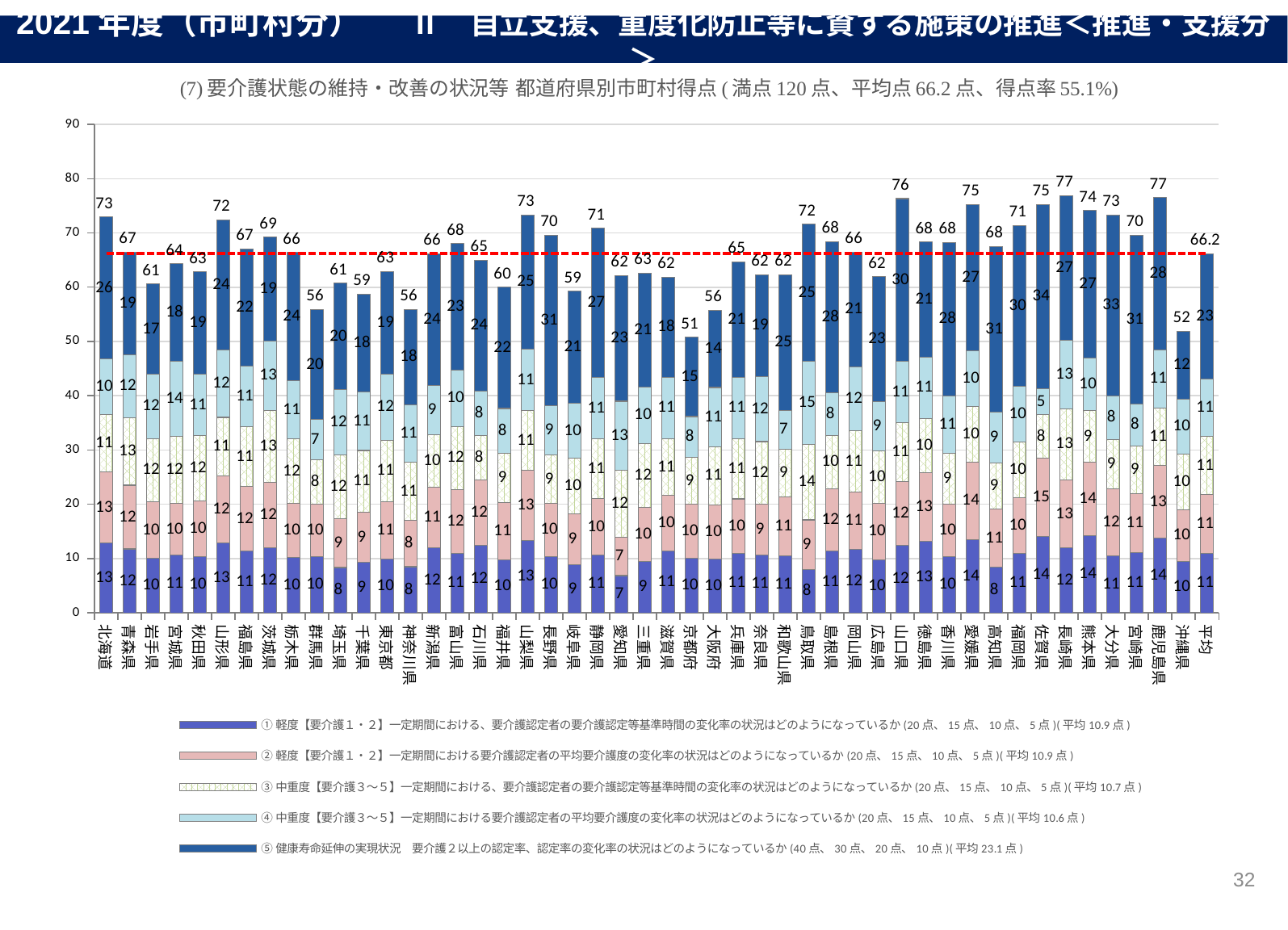

2021年度（市町村分） 　 Ⅱ　自立支援、重度化防止等に資する施策の推進＜推進・支援分＞

### Chart

| Category | ①軽度【要介護１・２】一定期間における、要介護認定者の要介護認定等基準時間の変化率の状況はどのようになっているか(20点、15点、10点、5点)(平均10.9点) | ②軽度【要介護１・２】一定期間における要介護認定者の平均要介護度の変化率の状況はどのようになっているか(20点、15点、10点、5点)(平均10.9点) | ③中重度【要介護３～５】一定期間における、要介護認定者の要介護認定等基準時間の変化率の状況はどのようになっているか(20点、15点、10点、5点)(平均10.7点) | ④中重度【要介護３～５】一定期間における要介護認定者の平均要介護度の変化率の状況はどのようになっているか(20点、15点、10点、5点)(平均10.6点) | ⑤健康寿命延伸の実現状況　要介護２以上の認定率、認定率の変化率の状況はどのようになっているか(40点、30点、20点、10点)(平均23.1点) | 合計 | 平均 |
|---|---|---|---|---|---|---|---|
| 北海道 | 12.905027932960893 | 12.988826815642458 | 10.64245810055866 | 10.251396648044693 | 26.145251396648046 | 72.93296089385476 | 66.2 |
| 青森県 | 11.75 | 11.75 | 12.5 | 11.5 | 19.0 | 66.5 | 66.2 |
| 岩手県 | 10.0 | 10.454545454545455 | 11.666666666666666 | 11.818181818181818 | 16.666666666666668 | 60.60606060606061 | 66.2 |
| 宮城県 | 10.571428571428571 | 9.571428571428571 | 12.428571428571429 | 13.714285714285714 | 18.0 | 64.28571428571429 | 66.2 |
| 秋田県 | 10.4 | 10.2 | 12.0 | 11.4 | 18.8 | 62.8 | 66.2 |
| 山形県 | 12.857142857142858 | 12.285714285714286 | 10.857142857142858 | 12.428571428571429 | 24.0 | 72.42857142857143 | 66.2 |
| 福島県 | 11.440677966101696 | 11.779661016949152 | 11.101694915254237 | 11.186440677966102 | 21.52542372881356 | 67.03389830508475 | 66.2 |
| 茨城県 | 11.931818181818182 | 12.159090909090908 | 13.181818181818182 | 12.840909090909092 | 19.09090909090909 | 69.20454545454545 | 66.2 |
| 栃木県 | 10.2 | 10.0 | 11.8 | 10.8 | 23.6 | 66.4 | 66.2 |
| 群馬県 | 10.285714285714286 | 9.714285714285714 | 8.142857142857142 | 7.428571428571429 | 20.285714285714285 | 55.857142857142854 | 66.2 |
| 埼玉県 | 8.333333333333334 | 8.968253968253968 | 11.825396825396826 | 12.063492063492063 | 19.523809523809526 | 60.714285714285715 | 66.2 |
| 千葉県 | 9.25925925925926 | 9.25925925925926 | 11.38888888888889 | 10.833333333333334 | 17.962962962962962 | 58.7037037037037 | 66.2 |
| 東京都 | 9.919354838709678 | 10.564516129032258 | 11.290322580645162 | 12.258064516129032 | 18.870967741935484 | 62.903225806451616 | 66.2 |
| 神奈川県 | 8.484848484848484 | 8.484848484848484 | 10.757575757575758 | 10.606060606060606 | 17.575757575757574 | 55.90909090909091 | 66.2 |
| 新潟県 | 12.0 | 11.166666666666666 | 9.666666666666666 | 9.0 | 24.333333333333332 | 66.16666666666667 | 66.2 |
| 富山県 | 11.0 | 11.666666666666666 | 11.666666666666666 | 10.333333333333334 | 23.333333333333332 | 68.0 | 66.2 |
| 石川県 | 12.368421052631579 | 12.105263157894736 | 8.157894736842104 | 8.157894736842104 | 24.210526315789473 | 65.0 | 66.2 |
| 福井県 | 9.705882352941176 | 10.588235294117647 | 9.117647058823529 | 8.235294117647058 | 22.352941176470587 | 60.0 | 66.2 |
| 山梨県 | 13.333333333333334 | 12.962962962962964 | 10.925925925925926 | 11.296296296296296 | 24.814814814814813 | 73.33333333333333 | 66.2 |
| 長野県 | 10.38961038961039 | 9.805194805194805 | 8.831168831168831 | 9.155844155844155 | 31.428571428571427 | 69.6103896103896 | 66.2 |
| 岐阜県 | 8.80952380952381 | 9.404761904761905 | 10.238095238095237 | 10.119047619047619 | 20.714285714285715 | 59.285714285714285 | 66.2 |
| 静岡県 | 10.571428571428571 | 10.428571428571429 | 11.0 | 11.428571428571429 | 27.428571428571427 | 70.85714285714286 | 66.2 |
| 愛知県 | 6.851851851851852 | 7.037037037037037 | 12.407407407407407 | 12.685185185185185 | 23.14814814814815 | 62.129629629629626 | 66.2 |
| 三重県 | 9.482758620689655 | 10.0 | 11.724137931034482 | 10.344827586206897 | 21.03448275862069 | 62.58620689655172 | 66.2 |
| 滋賀県 | 11.31578947368421 | 10.263157894736842 | 10.526315789473685 | 11.31578947368421 | 18.42105263157895 | 61.8421052631579 | 66.2 |
| 京都府 | 10.0 | 10.0 | 8.653846153846153 | 7.5 | 14.615384615384615 | 50.76923076923077 | 66.2 |
| 大阪府 | 9.883720930232558 | 10.0 | 10.69767441860465 | 10.930232558139535 | 14.186046511627907 | 55.69767441860465 | 66.2 |
| 兵庫県 | 10.975609756097562 | 10.0 | 11.097560975609756 | 11.341463414634147 | 21.21951219512195 | 64.63414634146342 | 66.2 |
| 奈良県 | 10.64102564102564 | 9.35897435897436 | 11.538461538461538 | 12.051282051282051 | 18.71794871794872 | 62.30769230769231 | 66.2 |
| 和歌山県 | 10.5 | 10.833333333333334 | 8.833333333333334 | 7.166666666666667 | 25.0 | 62.333333333333336 | 66.2 |
| 鳥取県 | 7.894736842105263 | 9.210526315789474 | 13.947368421052632 | 15.263157894736842 | 25.263157894736842 | 71.57894736842105 | 66.2 |
| 島根県 | 11.31578947368421 | 11.578947368421053 | 9.736842105263158 | 7.894736842105263 | 27.894736842105264 | 68.42105263157895 | 66.2 |
| 岡山県 | 11.666666666666666 | 10.555555555555555 | 11.296296296296296 | 11.851851851851851 | 21.11111111111111 | 66.48148148148148 | 66.2 |
| 広島県 | 9.782608695652174 | 10.434782608695652 | 9.565217391304348 | 9.130434782608695 | 23.043478260869566 | 61.95652173913044 | 66.2 |
| 山口県 | 12.368421052631579 | 11.842105263157896 | 10.789473684210526 | 11.31578947368421 | 30.0 | 76.3157894736842 | 66.2 |
| 徳島県 | 13.125 | 12.708333333333334 | 10.0 | 11.25 | 21.25 | 68.33333333333333 | 66.2 |
| 香川県 | 10.294117647058824 | 9.705882352941176 | 9.411764705882353 | 10.588235294117647 | 28.235294117647058 | 68.23529411764706 | 66.2 |
| 愛媛県 | 13.5 | 14.25 | 10.25 | 10.25 | 27.0 | 75.25 | 66.2 |
| 高知県 | 8.382352941176471 | 10.735294117647058 | 8.529411764705882 | 9.264705882352942 | 30.58823529411765 | 67.5 | 66.2 |
| 福岡県 | 11.0 | 10.166666666666666 | 10.333333333333334 | 10.166666666666666 | 29.666666666666668 | 71.33333333333333 | 66.2 |
| 佐賀県 | 14.0 | 14.5 | 8.0 | 4.75 | 34.0 | 75.25 | 66.2 |
| 長崎県 | 11.904761904761905 | 12.619047619047619 | 13.095238095238095 | 12.619047619047619 | 26.666666666666668 | 76.9047619047619 | 66.2 |
| 熊本県 | 14.222222222222221 | 13.555555555555555 | 9.444444444444445 | 9.777777777777779 | 27.11111111111111 | 74.11111111111111 | 66.2 |
| 大分県 | 10.555555555555555 | 12.222222222222221 | 9.166666666666666 | 8.055555555555555 | 33.333333333333336 | 73.33333333333333 | 66.2 |
| 宮崎県 | 11.153846153846153 | 10.76923076923077 | 8.846153846153847 | 7.6923076923076925 | 31.153846153846153 | 69.61538461538461 | 66.2 |
| 鹿児島県 | 13.720930232558139 | 13.372093023255815 | 10.69767441860465 | 10.581395348837209 | 28.13953488372093 | 76.51162790697674 | 66.2 |
| 沖縄県 | 9.512195121951219 | 9.512195121951219 | 10.24390243902439 | 10.121951219512194 | 12.439024390243903 | 51.829268292682926 | 66.2 |
| 平均 | 10.9 | 10.9 | 10.7 | 10.6 | 23.1 | 66.2 | 66.2 |
32